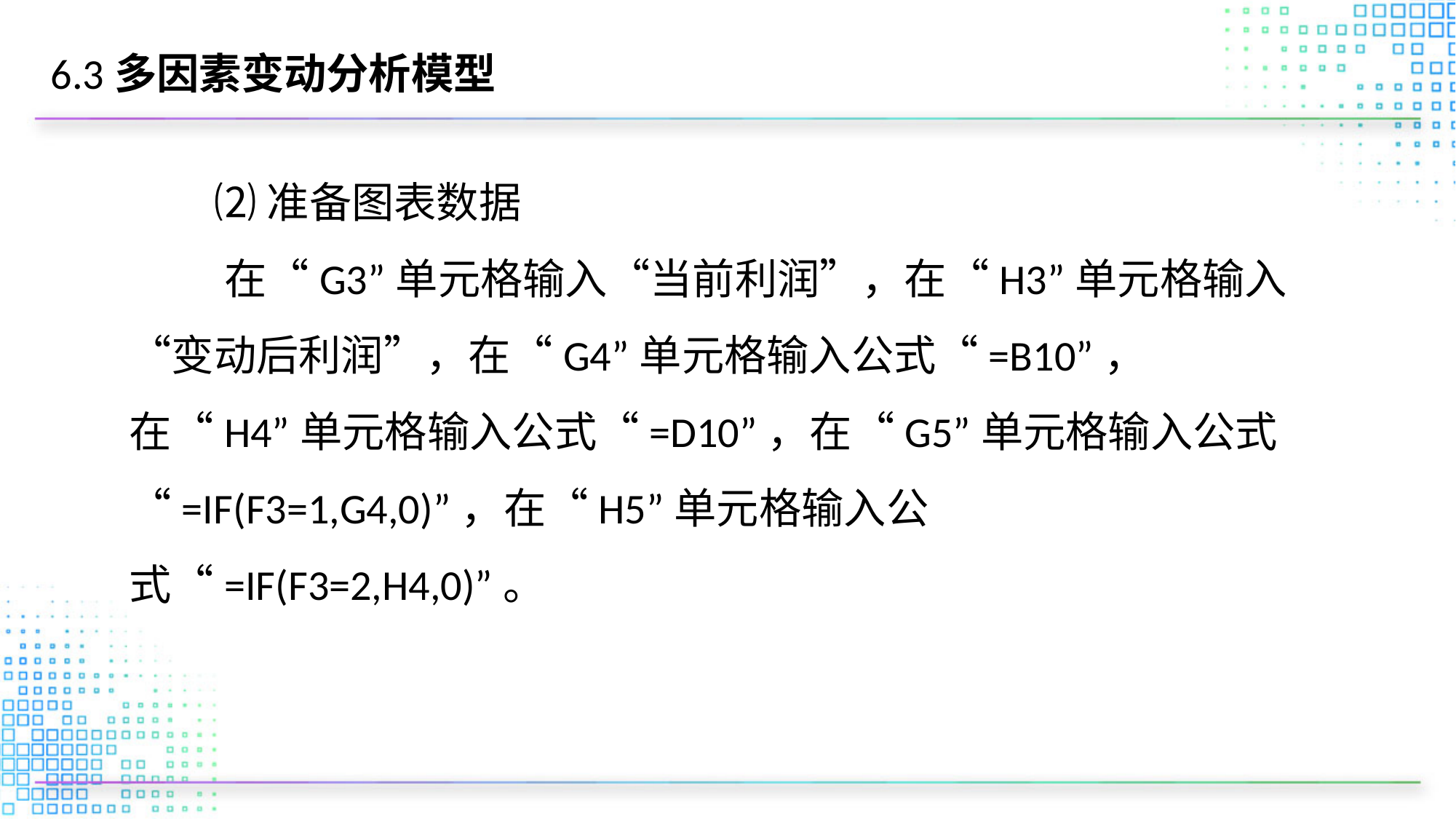

# 6.3多因素变动分析模型
         ⑵准备图表数据
         在“G3”单元格输入“当前利润”，在“H3”单元格输入“变动后利润”，在“G4”单元格输入公式“=B10”，在“H4”单元格输入公式“=D10”，在“G5”单元格输入公式“=IF(F3=1,G4,0)”，在“H5”单元格输入公式“=IF(F3=2,H4,0)”。